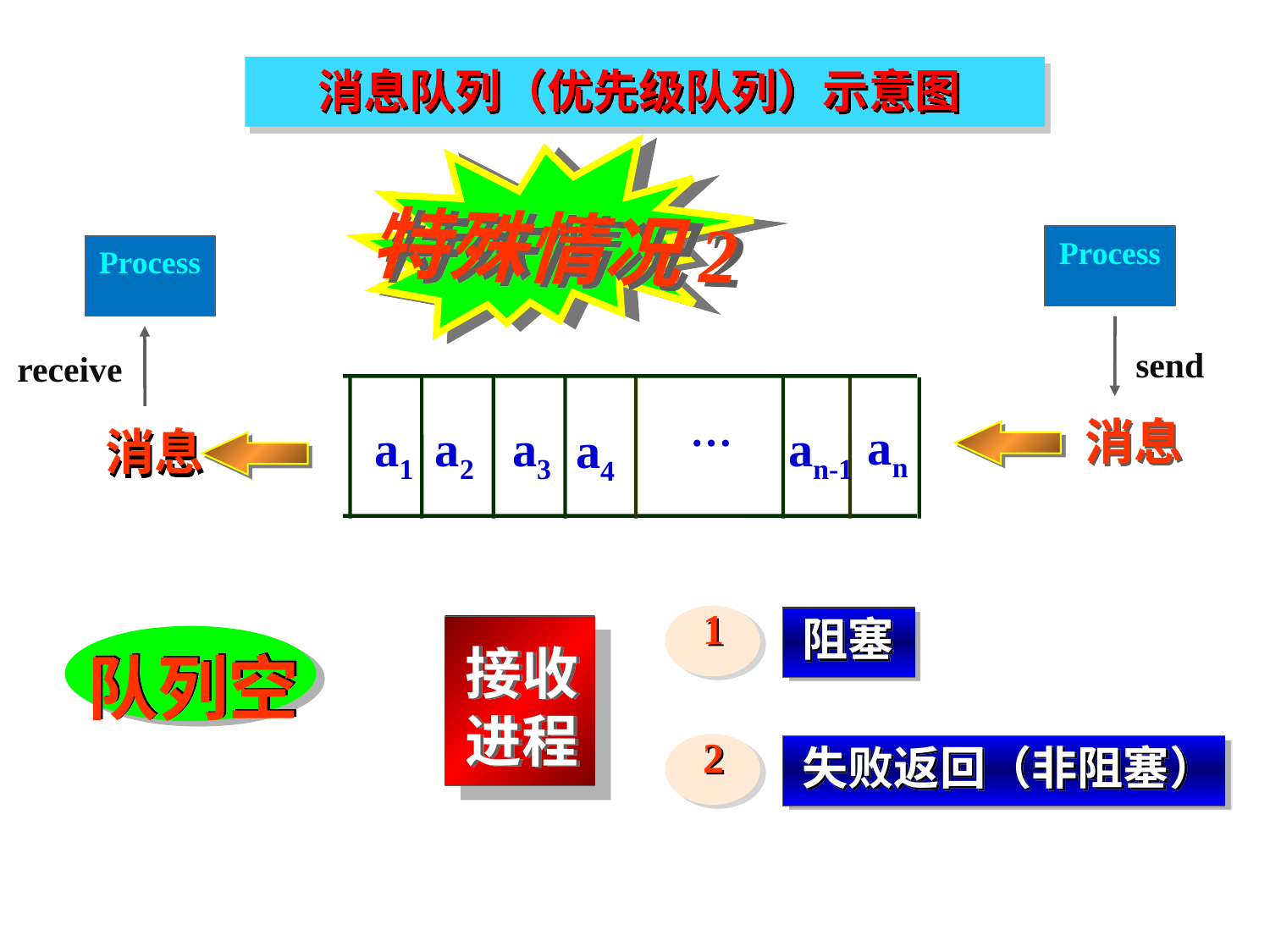

消息队列（优先级队列）示意图

特殊情况2
Process
Process
send
receive

…
消息
an
a1
a2
a3
an-1
a4
消息

1

阻塞

接收进程

队列空
2

失败返回（非阻塞）